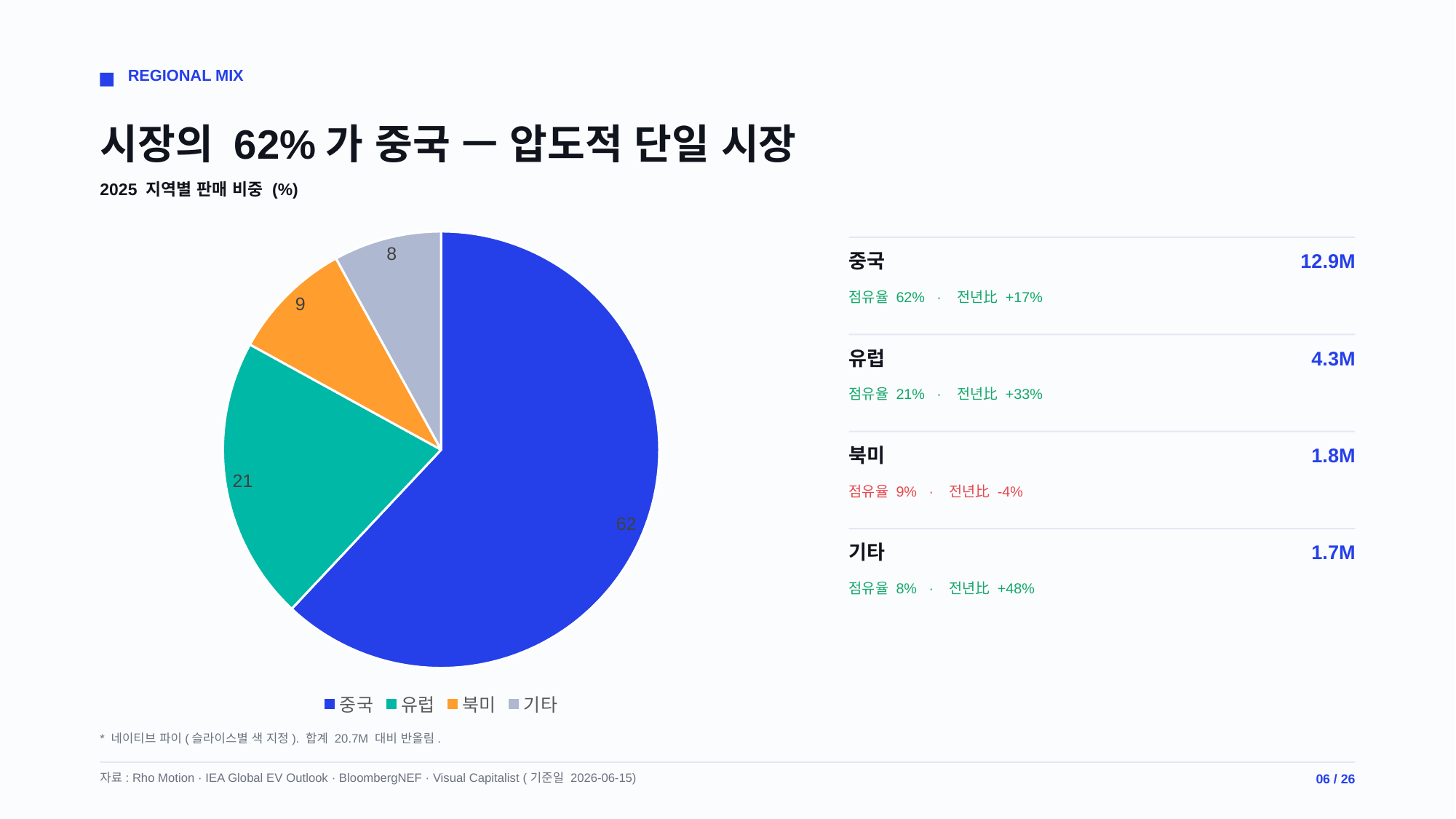

REGIONAL MIX

시장의 62%가 중국 — 압도적 단일 시장
2025 지역별 판매 비중 (%)

### Chart

| Category |  |
|---|---|
| 중국 | 62.0 |
| 유럽 | 21.0 |
| 북미 | 9.0 |
| 기타 | 8.0 |
중국
12.9M
점유율 62%   ·   전년比 +17%

유럽
4.3M
점유율 21%   ·   전년比 +33%

북미
1.8M
점유율 9%   ·   전년比 -4%

기타
1.7M
점유율 8%   ·   전년比 +48%
* 네이티브 파이(슬라이스별 색 지정). 합계 20.7M 대비 반올림.

자료: Rho Motion · IEA Global EV Outlook · BloombergNEF · Visual Capitalist (기준일 2026-06-15)
06 / 26